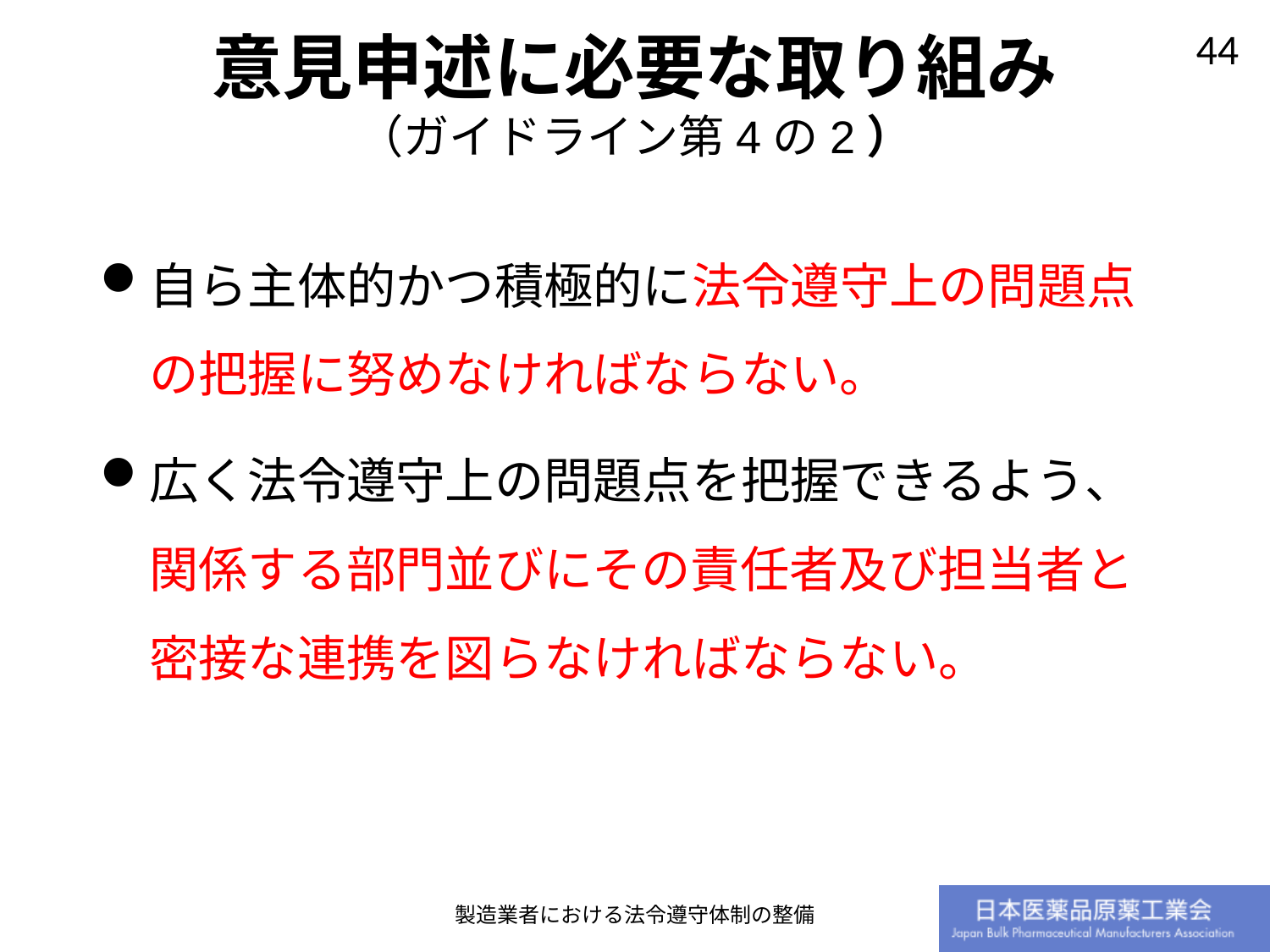

意見申述に必要な取り組み
（ガイドライン第4の2）
自ら主体的かつ積極的に法令遵守上の問題点の把握に努めなければならない。
広く法令遵守上の問題点を把握できるよう、関係する部門並びにその責任者及び担当者と密接な連携を図らなければならない。
製造業者における法令遵守体制の整備